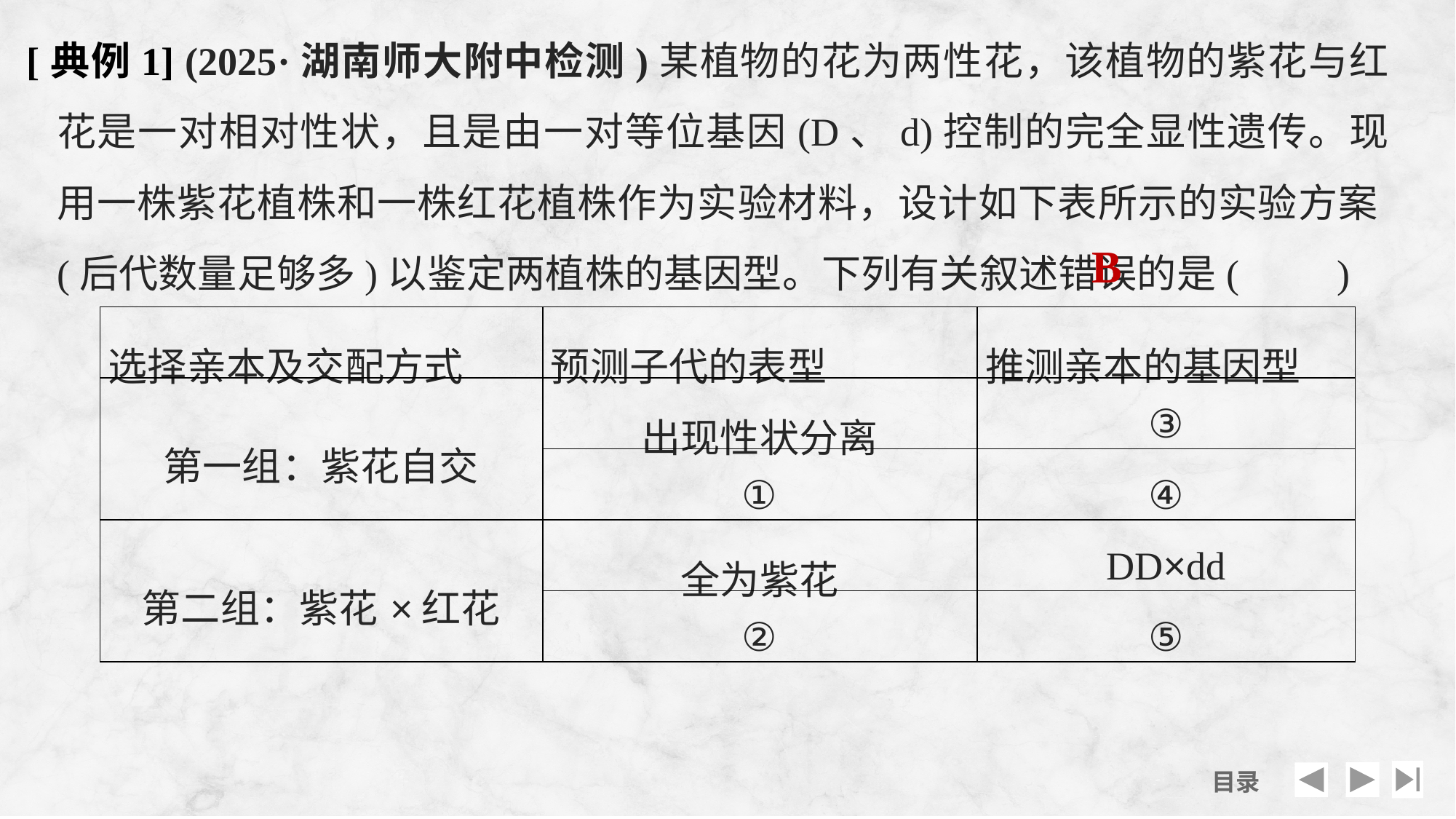

[典例1] (2025·湖南师大附中检测)某植物的花为两性花，该植物的紫花与红花是一对相对性状，且是由一对等位基因(D、d)控制的完全显性遗传。现用一株紫花植株和一株红花植株作为实验材料，设计如下表所示的实验方案(后代数量足够多)以鉴定两植株的基因型。下列有关叙述错误的是(　　)
B
| 选择亲本及交配方式 | 预测子代的表型 | 推测亲本的基因型 |
| --- | --- | --- |
| 第一组：紫花自交 | 出现性状分离 | ③ |
|  | ① | ④ |
| 第二组：紫花×红花 | 全为紫花 | DD×dd |
|  | ② | ⑤ |